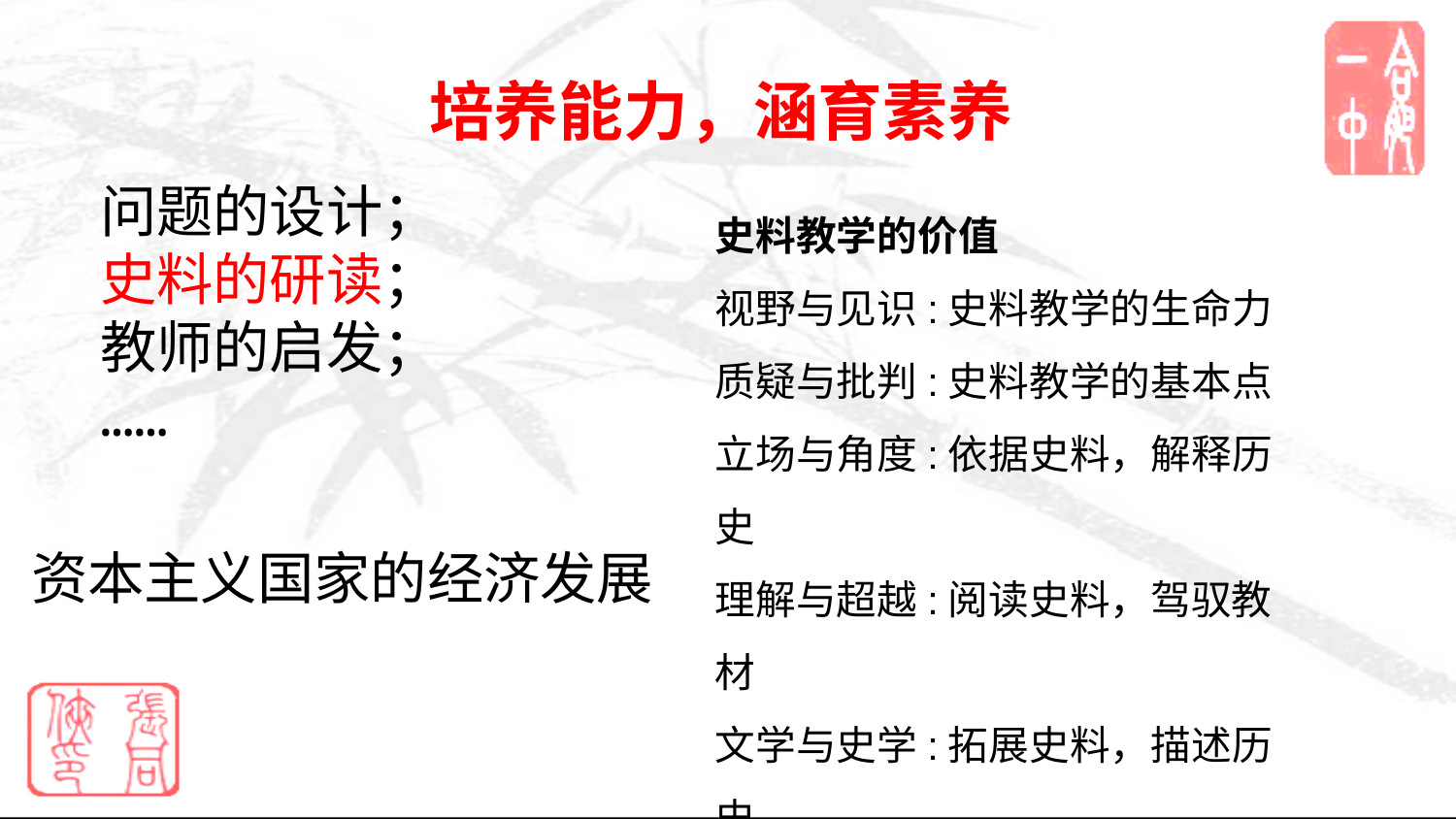

培养能力，涵育素养
问题的设计；
史料的研读；
教师的启发；
……
史料教学的价值
视野与见识:史料教学的生命力
质疑与批判:史料教学的基本点
立场与角度:依据史料，解释历史
理解与超越:阅读史料，驾驭教材
文学与史学:拓展史料，描述历史
情境与问题:借助史料，考查史观
资本主义国家的经济发展